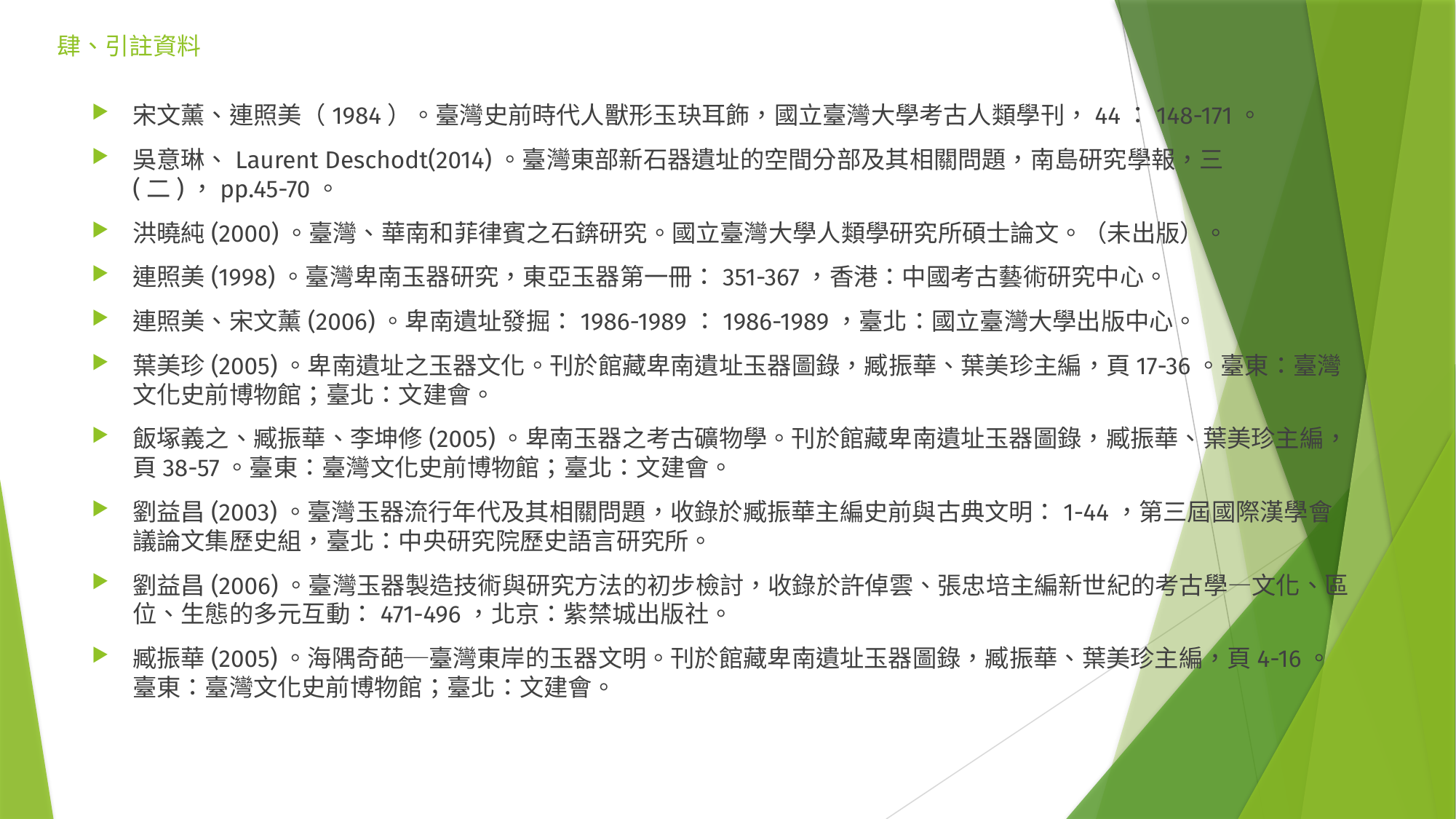

# 肆、引註資料
宋文薰、連照美（1984）。臺灣史前時代人獸形玉玦耳飾，國立臺灣大學考古人類學刊，44：148-171。
吳意琳、Laurent Deschodt(2014)。臺灣東部新石器遺址的空間分部及其相關問題，南島研究學報，三(二)，pp.45-70。
洪曉純(2000)。臺灣、華南和菲律賓之石錛研究。國立臺灣大學人類學研究所碩士論文。（未出版）。
連照美(1998)。臺灣卑南玉器研究，東亞玉器第一冊：351-367，香港：中國考古藝術研究中心。
連照美、宋文薰(2006)。卑南遺址發掘：1986-1989：1986-1989，臺北：國立臺灣大學出版中心。
葉美珍(2005)。卑南遺址之玉器文化。刊於館藏卑南遺址玉器圖錄，臧振華、葉美珍主編，頁17-36。臺東：臺灣文化史前博物館；臺北：文建會。
飯塚義之、臧振華、李坤修(2005)。卑南玉器之考古礦物學。刊於館藏卑南遺址玉器圖錄，臧振華、葉美珍主編，頁38-57。臺東：臺灣文化史前博物館；臺北：文建會。
劉益昌(2003)。臺灣玉器流行年代及其相關問題，收錄於臧振華主編史前與古典文明：1-44，第三屆國際漢學會議論文集歷史組，臺北：中央研究院歷史語言研究所。
劉益昌(2006)。臺灣玉器製造技術與研究方法的初步檢討，收錄於許倬雲、張忠培主編新世紀的考古學—文化、區位、生態的多元互動：471-496，北京：紫禁城出版社。
臧振華(2005)。海隅奇葩─臺灣東岸的玉器文明。刊於館藏卑南遺址玉器圖錄，臧振華、葉美珍主編，頁4-16。臺東：臺灣文化史前博物館；臺北：文建會。